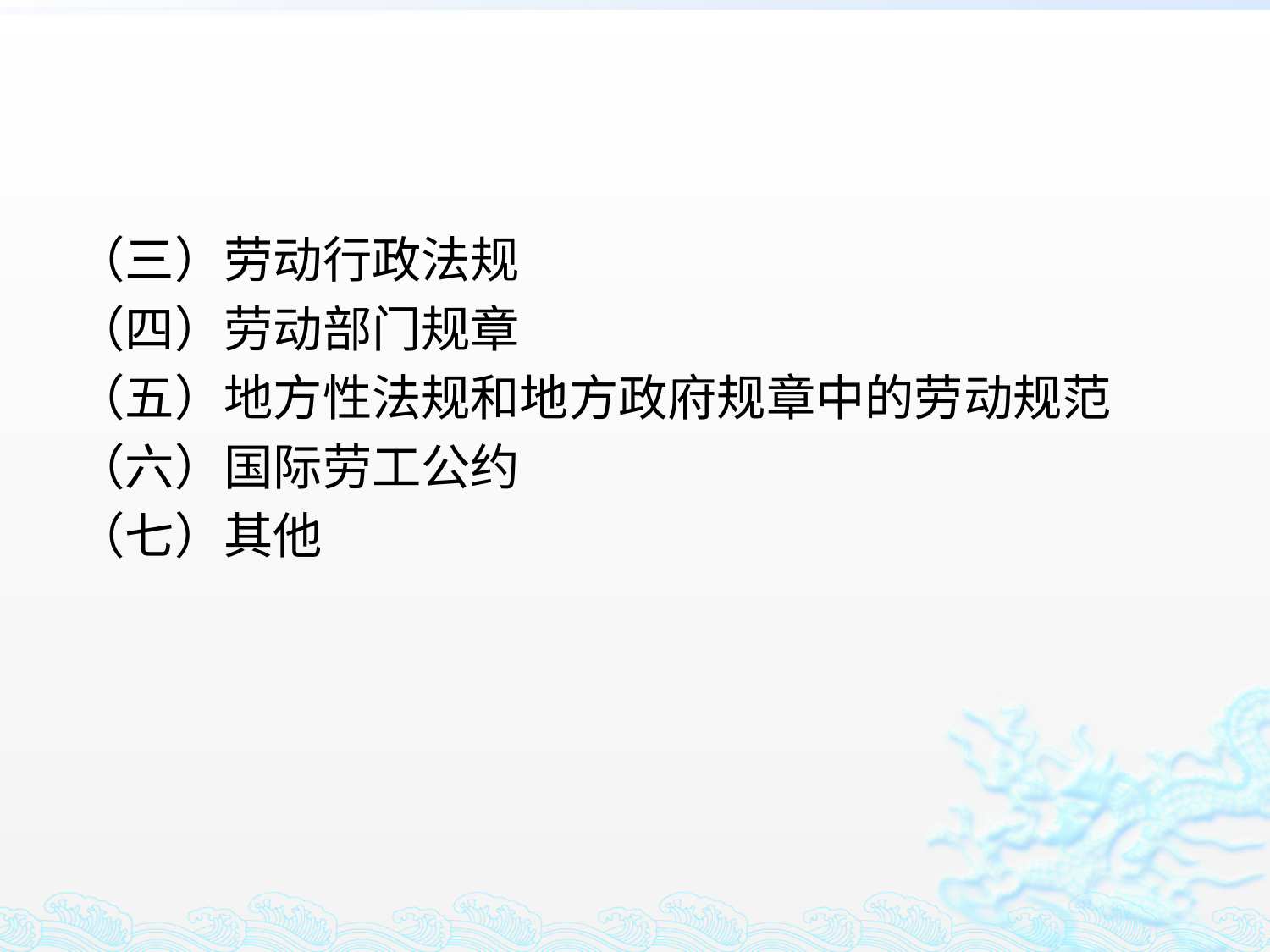

#
（三）劳动行政法规
（四）劳动部门规章
（五）地方性法规和地方政府规章中的劳动规范
（六）国际劳工公约
（七）其他